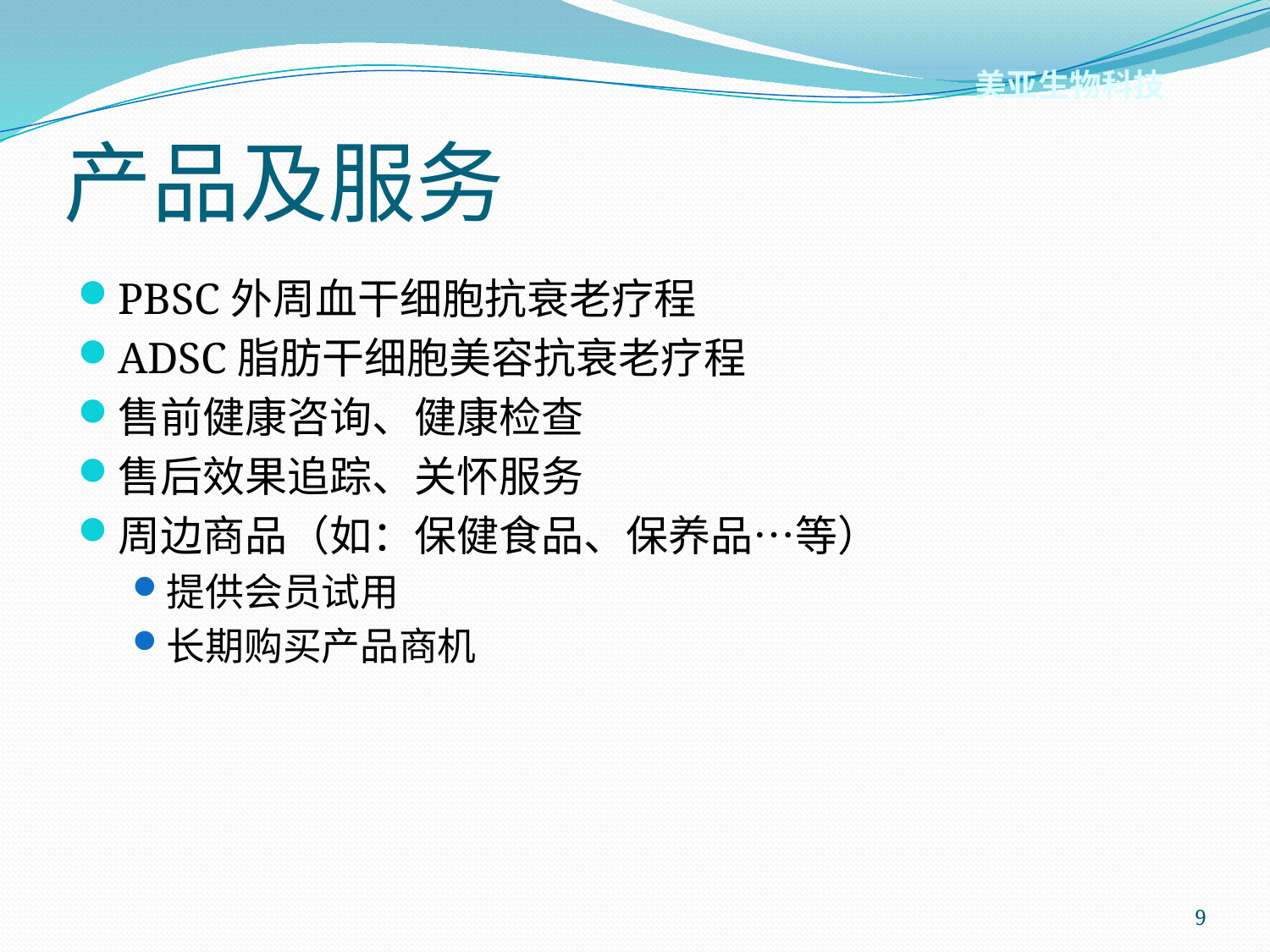

美亚生物科技
# 产品及服务
PBSC外周血干细胞抗衰老疗程
ADSC脂肪干细胞美容抗衰老疗程
售前健康咨询、健康检查
售后效果追踪、关怀服务
周边商品（如：保健食品、保养品…等）
提供会员试用
长期购买产品商机

9